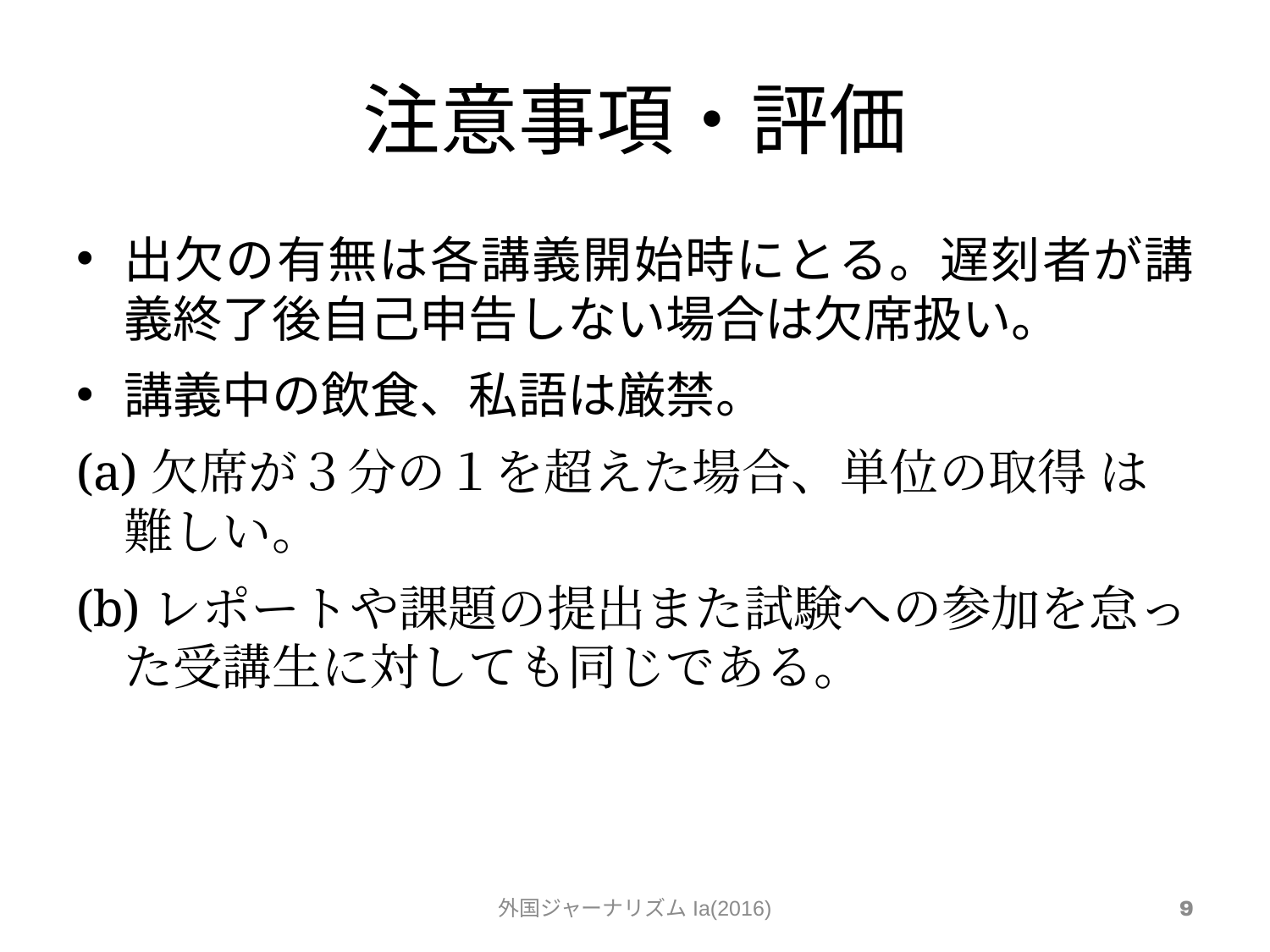

# 注意事項・評価
出欠の有無は各講義開始時にとる。遅刻者が講義終了後自己申告しない場合は欠席扱い。
講義中の飲食、私語は厳禁。
(a)欠席が３分の１を超えた場合、単位の取得 は難しい。
(b)レポートや課題の提出また試験への参加を怠った受講生に対しても同じである。

外国ジャーナリズムIa(2016)
9